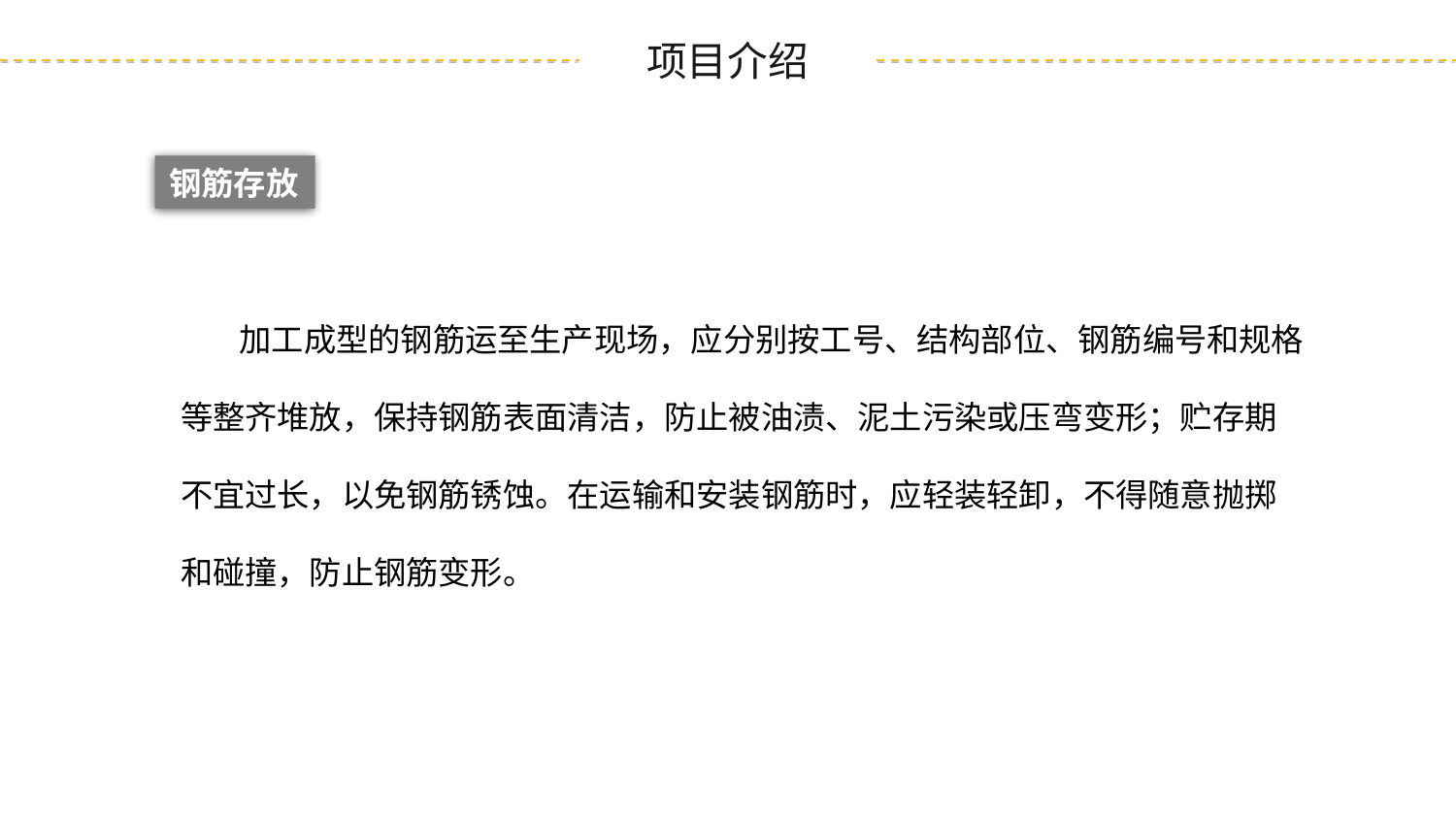

钢筋存放
       加工成型的钢筋运至生产现场，应分别按工号、结构部位、钢筋编号和规格等整齐堆放，保持钢筋表面清洁，防止被油渍、泥土污染或压弯变形；贮存期不宜过长，以免钢筋锈蚀。在运输和安装钢筋时，应轻装轻卸，不得随意抛掷和碰撞，防止钢筋变形。